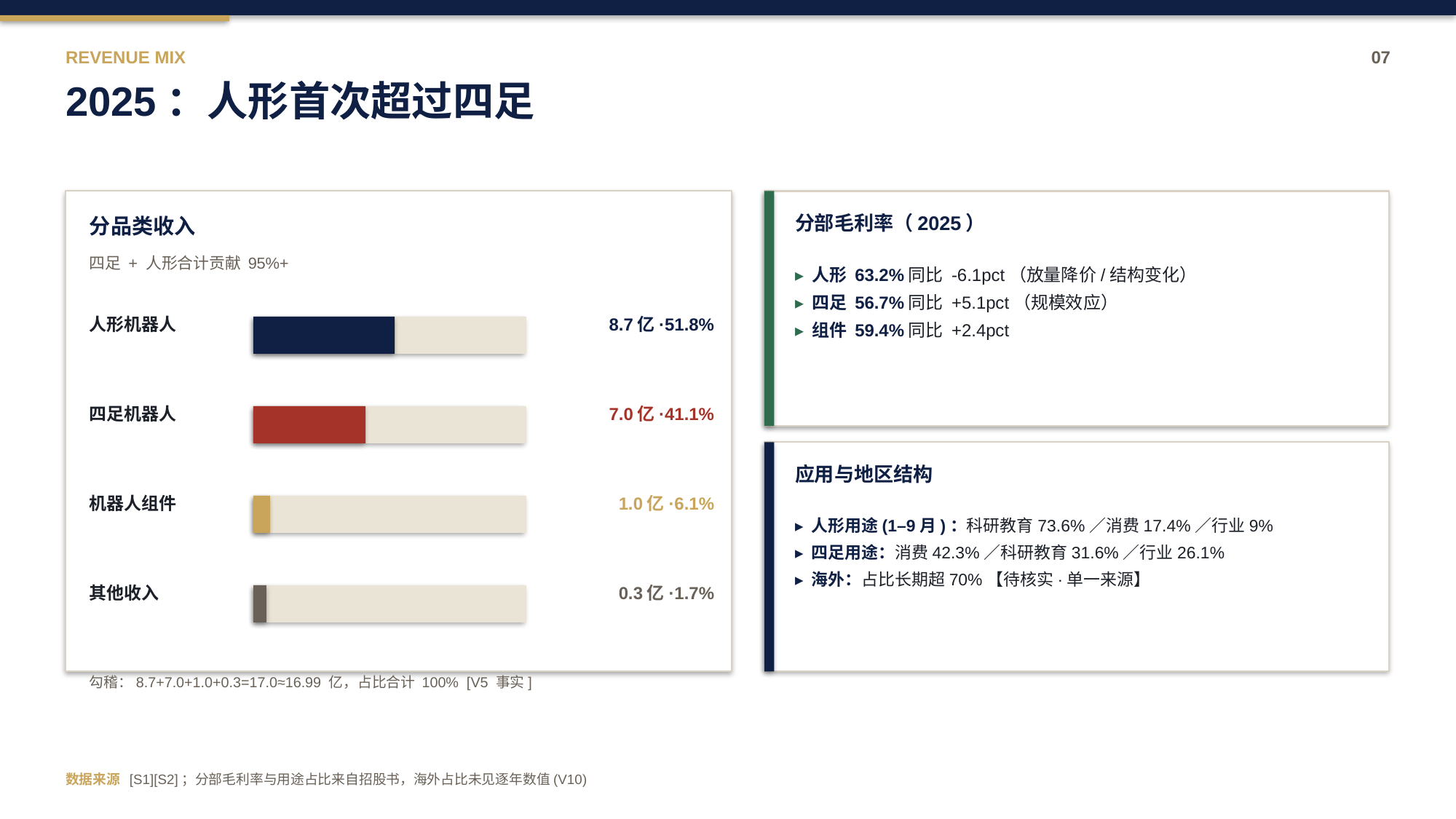

REVENUE MIX
07
2025：人形首次超过四足

分部毛利率（2025）
分品类收入
四足 + 人形合计贡献 95%+
▸ 人形 63.2%同比 -6.1pct（放量降价/结构变化）
▸ 四足 56.7%同比 +5.1pct（规模效应）
▸ 组件 59.4%同比 +2.4pct
人形机器人
8.7亿·51.8%

四足机器人
7.0亿·41.1%

应用与地区结构
机器人组件
1.0亿·6.1%

▸ 人形用途(1–9月)：科研教育73.6%／消费17.4%／行业9%
▸ 四足用途：消费42.3%／科研教育31.6%／行业26.1%
▸ 海外：占比长期超70%【待核实·单一来源】
其他收入
0.3亿·1.7%

勾稽：8.7+7.0+1.0+0.3=17.0≈16.99 亿，占比合计 100%  [V5 事实]
数据来源  [S1][S2]；分部毛利率与用途占比来自招股书，海外占比未见逐年数值(V10)